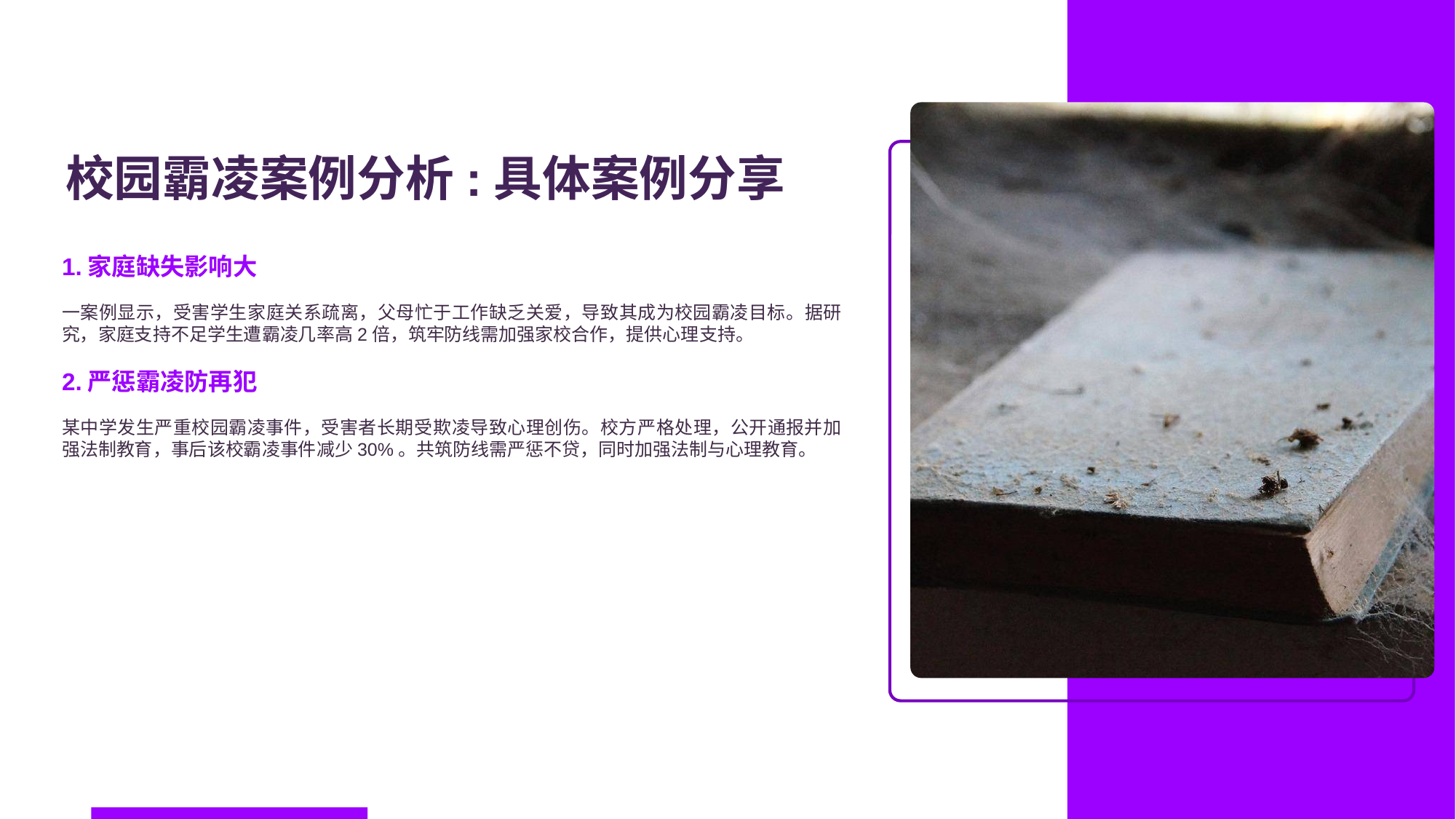

校园霸凌案例分析:具体案例分享

1.家庭缺失影响大
一案例显示，受害学生家庭关系疏离，父母忙于工作缺乏关爱，导致其成为校园霸凌目标。据研究，家庭支持不足学生遭霸凌几率高2倍，筑牢防线需加强家校合作，提供心理支持。
2.严惩霸凌防再犯
某中学发生严重校园霸凌事件，受害者长期受欺凌导致心理创伤。校方严格处理，公开通报并加强法制教育，事后该校霸凌事件减少30%。共筑防线需严惩不贷，同时加强法制与心理教育。